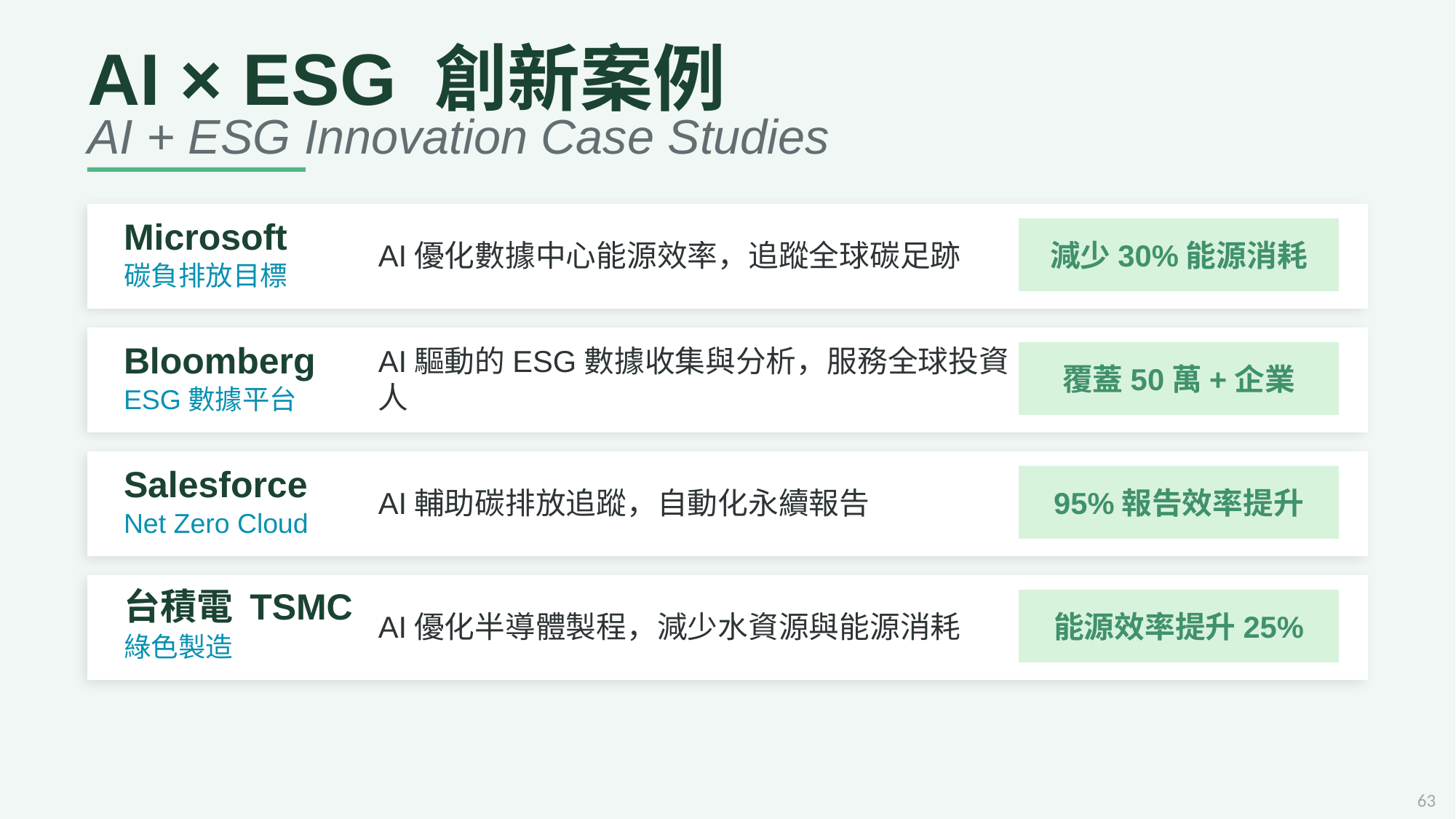

AI × ESG 創新案例
AI + ESG Innovation Case Studies

Microsoft
AI優化數據中心能源效率，追蹤全球碳足跡

減少30%能源消耗
碳負排放目標

Bloomberg
AI驅動的ESG數據收集與分析，服務全球投資人

覆蓋50萬+企業
ESG數據平台

Salesforce
AI輔助碳排放追蹤，自動化永續報告

95%報告效率提升
Net Zero Cloud

台積電 TSMC
AI優化半導體製程，減少水資源與能源消耗

能源效率提升25%
綠色製造
63